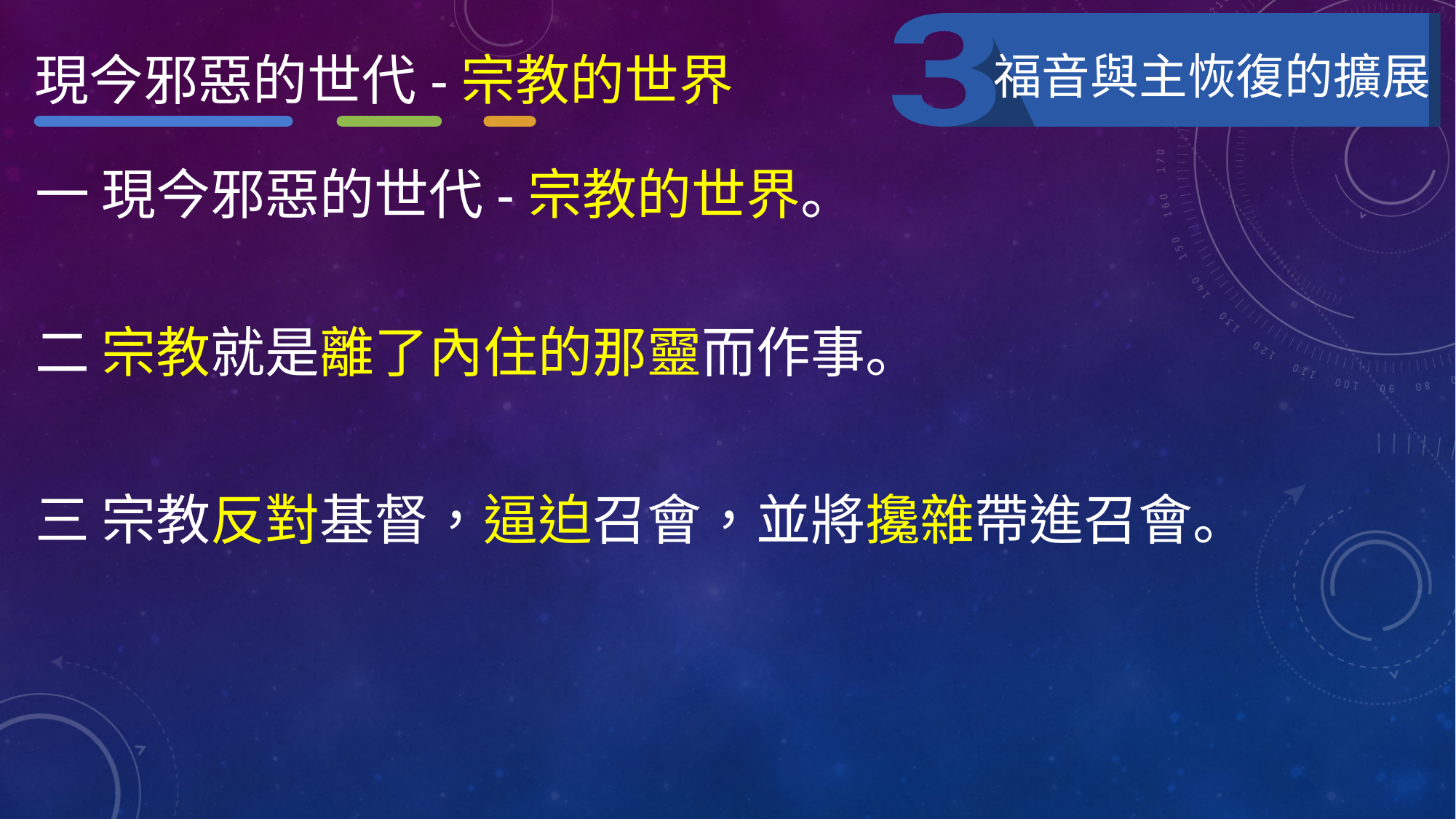

現今邪惡的世代-宗教的世界
福音與主恢復的擴展

一 現今邪惡的世代-宗教的世界。

二 宗教就是離了內住的那靈而作事。

三 宗教反對基督，逼迫召會，並將攙雜帶進召會。